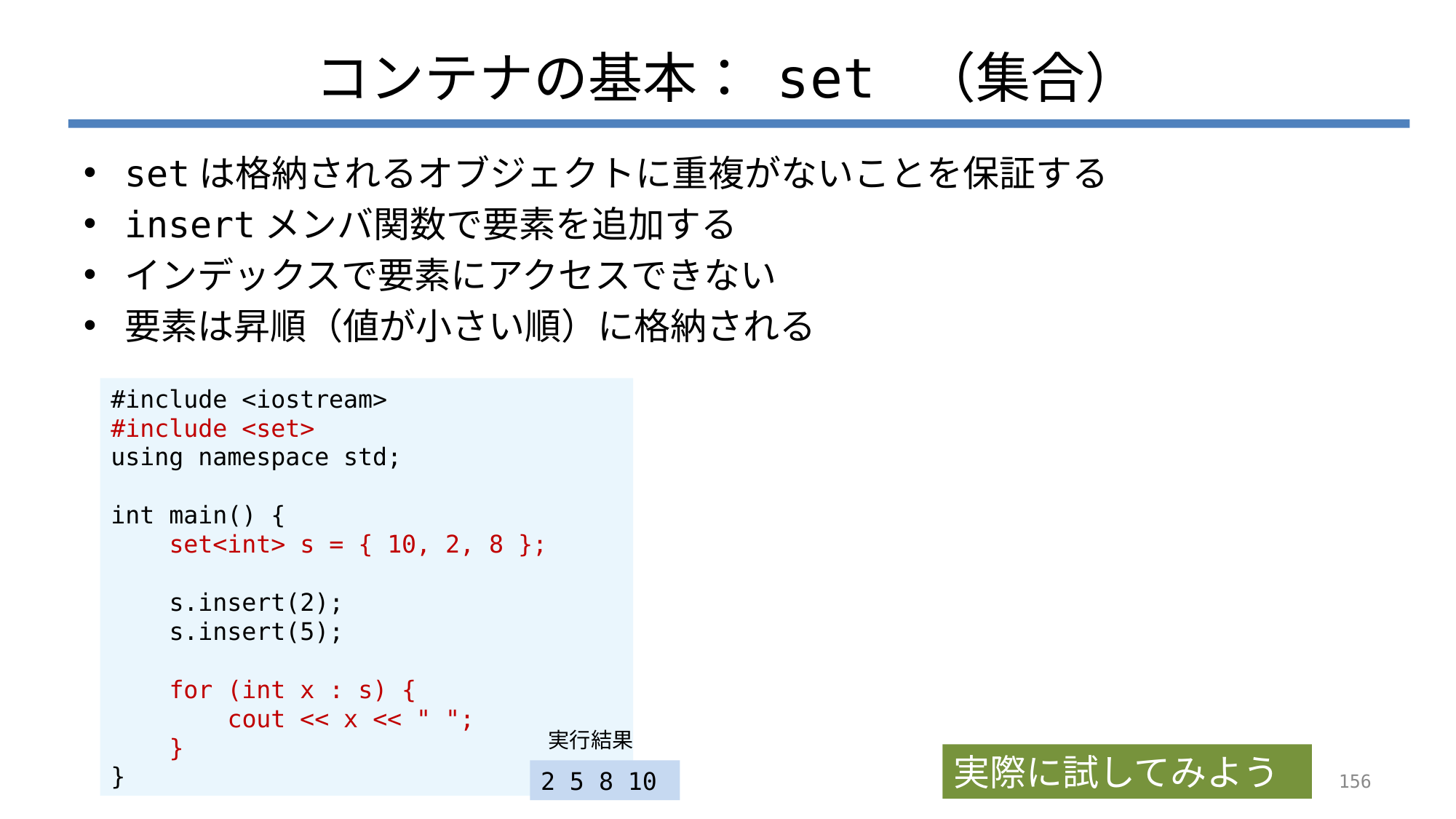

# コンテナの基本： set （集合）
setは格納されるオブジェクトに重複がないことを保証する
insertメンバ関数で要素を追加する
インデックスで要素にアクセスできない
要素は昇順（値が小さい順）に格納される
#include <iostream>
#include <set>
using namespace std;

int main() {
    set<int> s = { 10, 2, 8 };

    s.insert(2);
    s.insert(5);

    for (int x : s) {
        cout << x << " ";
    }
}
実行結果
2 5 8 10
実際に試してみよう
156